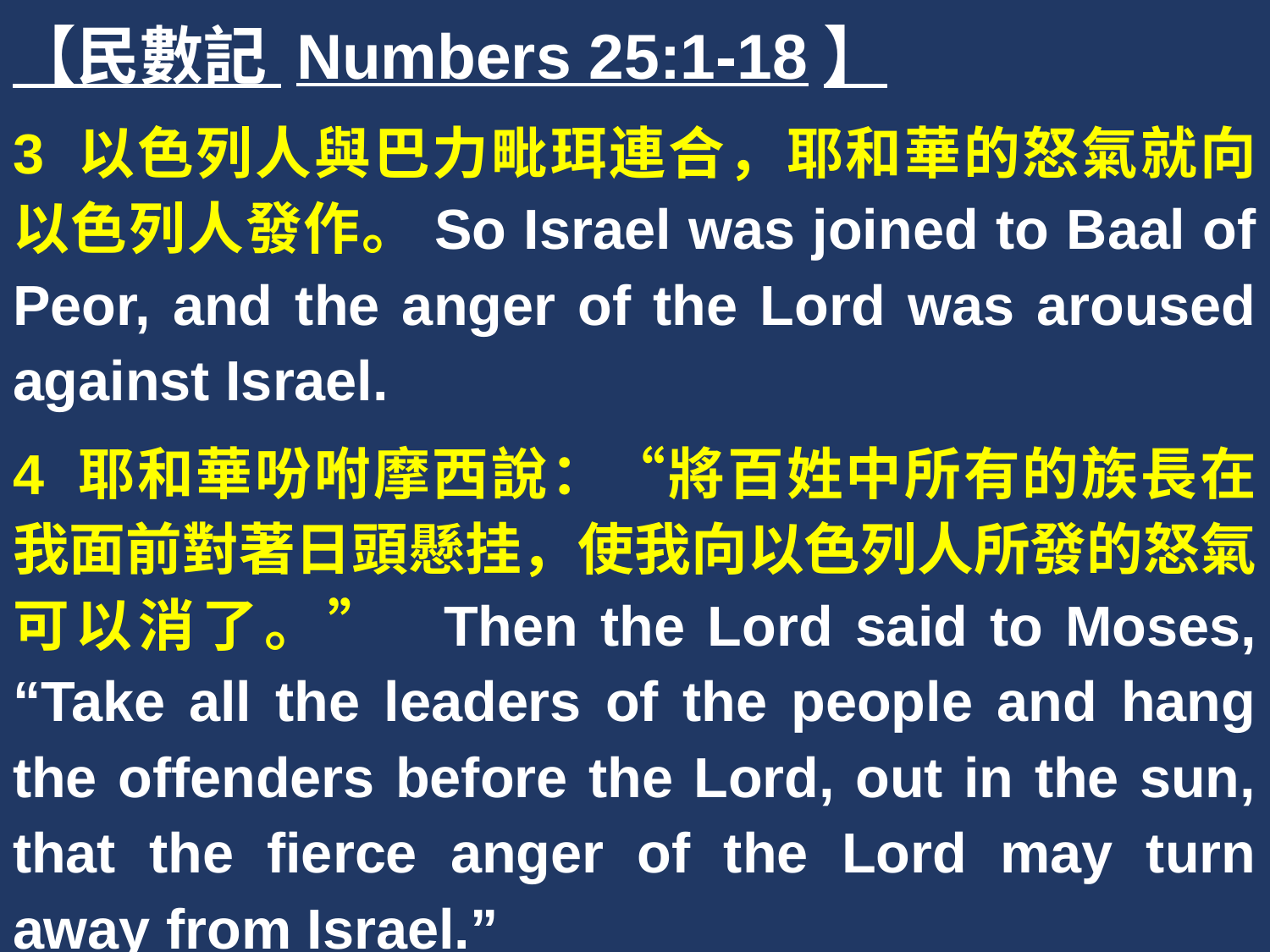

【民數記 Numbers 25:1-18】
3 以色列人與巴力毗珥連合，耶和華的怒氣就向以色列人發作。So Israel was joined to Baal of Peor, and the anger of the Lord was aroused against Israel.
4 耶和華吩咐摩西說：“將百姓中所有的族長在我面前對著日頭懸挂，使我向以色列人所發的怒氣可以消了。”  Then the Lord said to Moses, “Take all the leaders of the people and hang the offenders before the Lord, out in the sun, that the fierce anger of the Lord may turn away from Israel.”